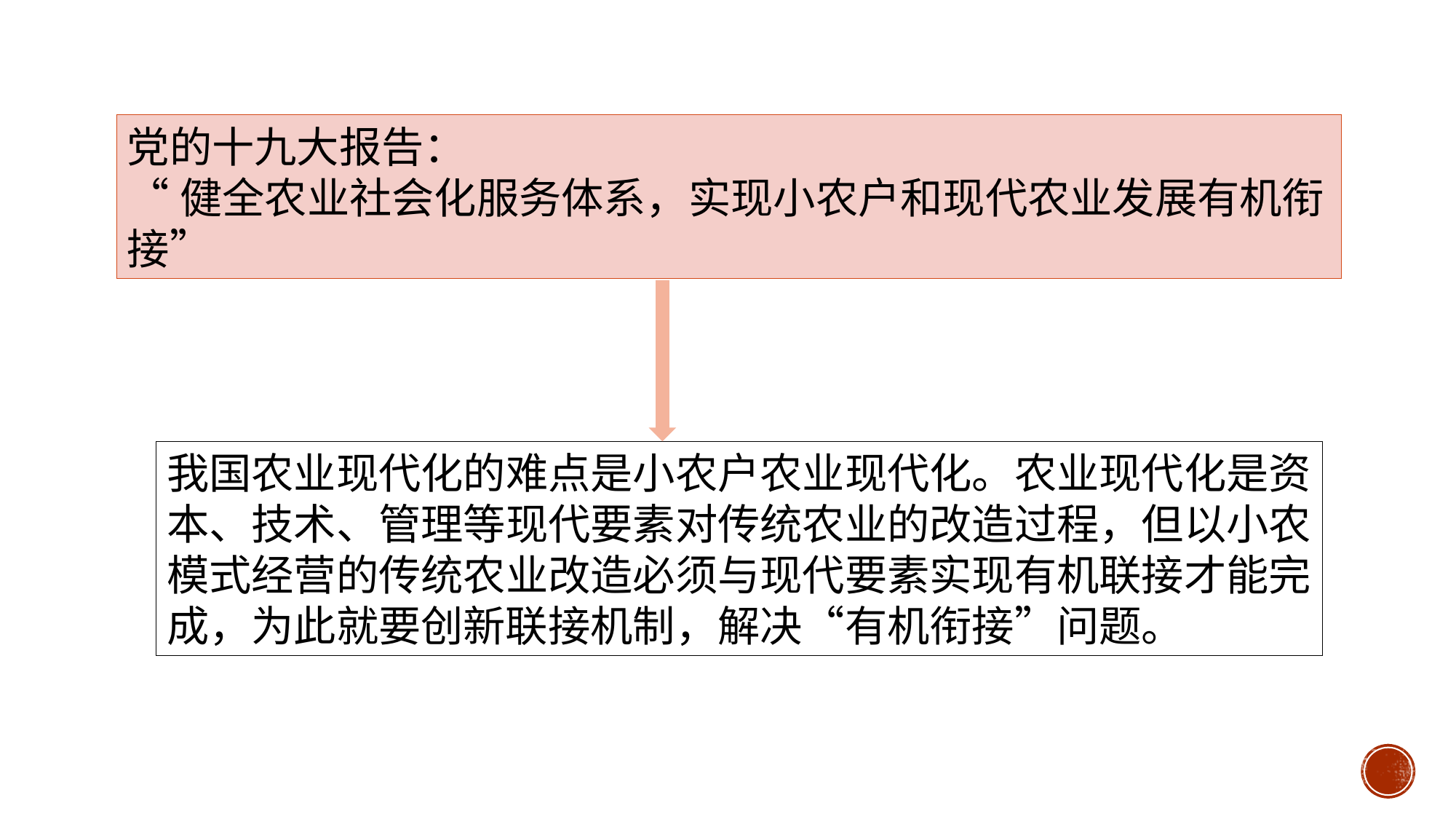

党的十九大报告：
“健全农业社会化服务体系，实现小农户和现代农业发展有机衔接”

我国农业现代化的难点是小农户农业现代化。农业现代化是资本、技术、管理等现代要素对传统农业的改造过程，但以小农模式经营的传统农业改造必须与现代要素实现有机联接才能完成，为此就要创新联接机制，解决“有机衔接”问题。